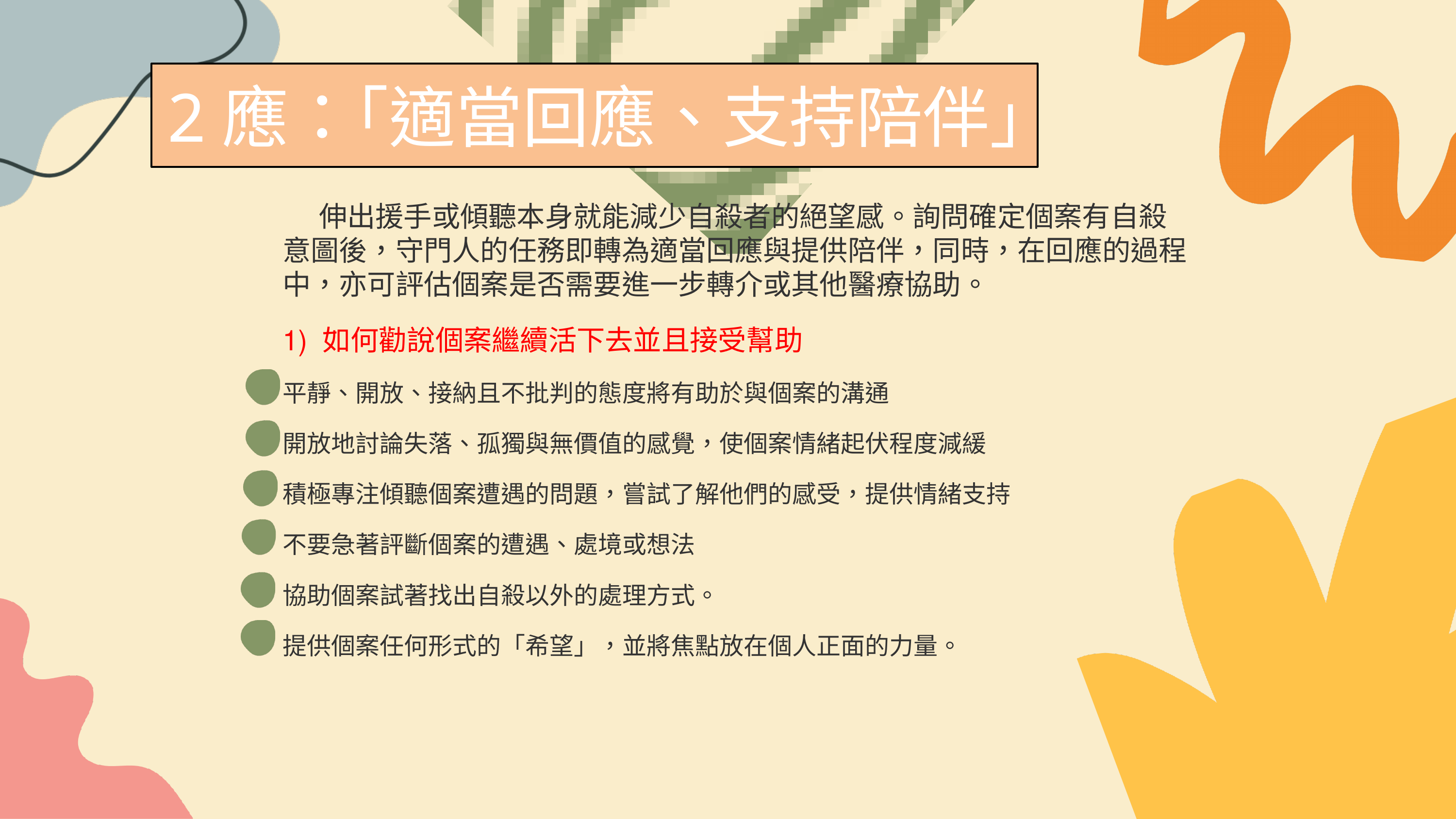

2應：｢適當回應、支持陪伴｣

　　伸出援手或傾聽本身就能減少自殺者的絕望感。詢問確定個案有自殺意圖後，守門人的任務即轉為適當回應與提供陪伴，同時，在回應的過程中，亦可評估個案是否需要進一步轉介或其他醫療協助。
1) 如何勸說個案繼續活下去並且接受幫助
平靜、開放、接納且不批判的態度將有助於與個案的溝通
開放地討論失落、孤獨與無價值的感覺，使個案情緒起伏程度減緩
積極專注傾聽個案遭遇的問題，嘗試了解他們的感受，提供情緒支持
不要急著評斷個案的遭遇、處境或想法
協助個案試著找出自殺以外的處理方式。
提供個案任何形式的「希望」，並將焦點放在個人正面的力量。